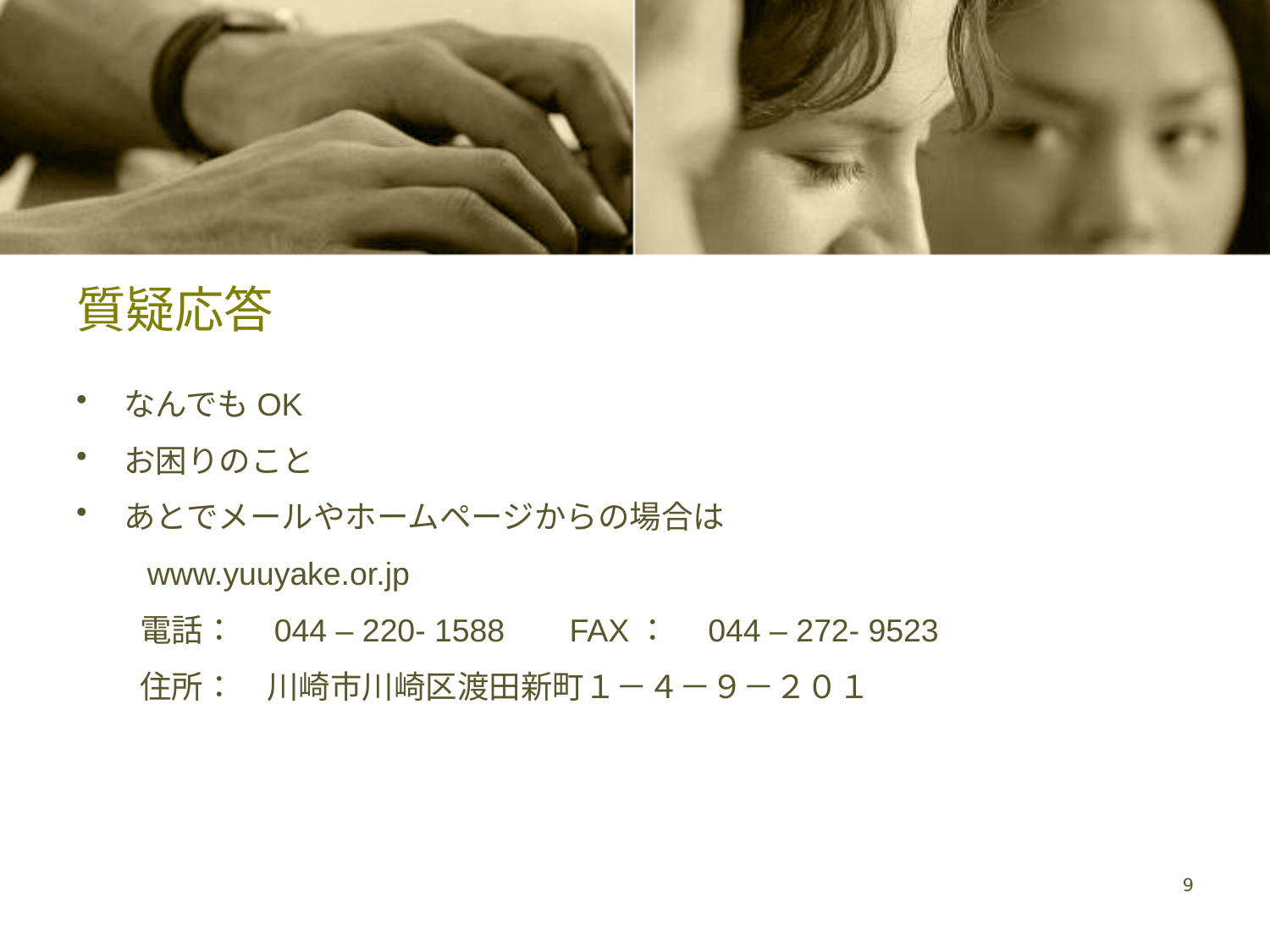

# 質疑応答
なんでもOK
お困りのこと
あとでメールやホームページからの場合は
　　www.yuuyake.or.jp
　　電話：　044 – 220- 1588  　FAX：　044 – 272- 9523
　　住所：　川崎市川崎区渡田新町１－４－９－２０１

9